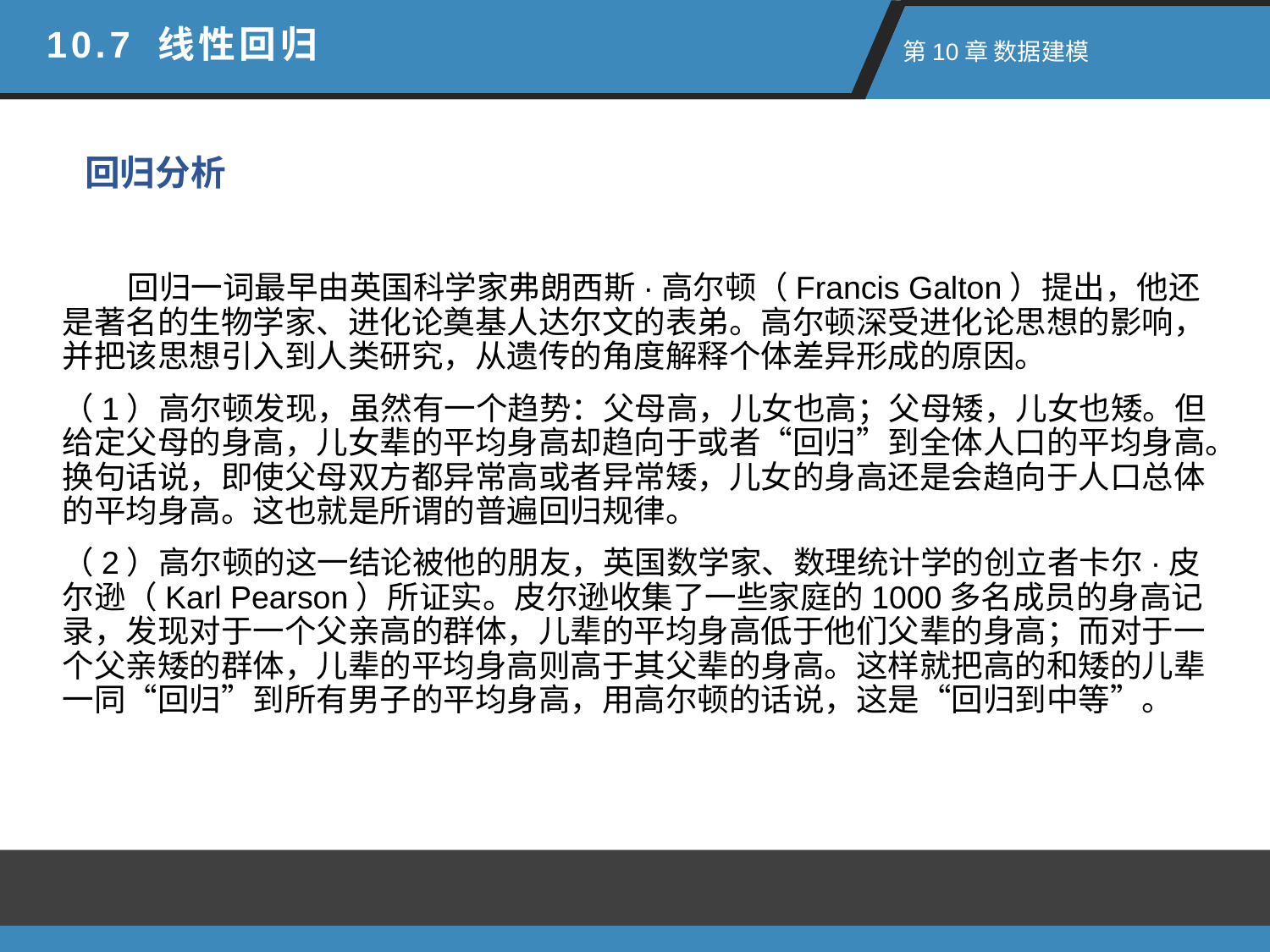

10.7 线性回归
  第10章 数据建模
回归分析
        回归一词最早由英国科学家弗朗西斯·高尔顿（Francis Galton）提出，他还是著名的生物学家、进化论奠基人达尔文的表弟。高尔顿深受进化论思想的影响，并把该思想引入到人类研究，从遗传的角度解释个体差异形成的原因。
（1）高尔顿发现，虽然有一个趋势：父母高，儿女也高；父母矮，儿女也矮。但给定父母的身高，儿女辈的平均身高却趋向于或者“回归”到全体人口的平均身高。换句话说，即使父母双方都异常高或者异常矮，儿女的身高还是会趋向于人口总体的平均身高。这也就是所谓的普遍回归规律。
（2）高尔顿的这一结论被他的朋友，英国数学家、数理统计学的创立者卡尔·皮尔逊（Karl Pearson）所证实。皮尔逊收集了一些家庭的1000多名成员的身高记录，发现对于一个父亲高的群体，儿辈的平均身高低于他们父辈的身高；而对于一个父亲矮的群体，儿辈的平均身高则高于其父辈的身高。这样就把高的和矮的儿辈一同“回归”到所有男子的平均身高，用高尔顿的话说，这是“回归到中等”。